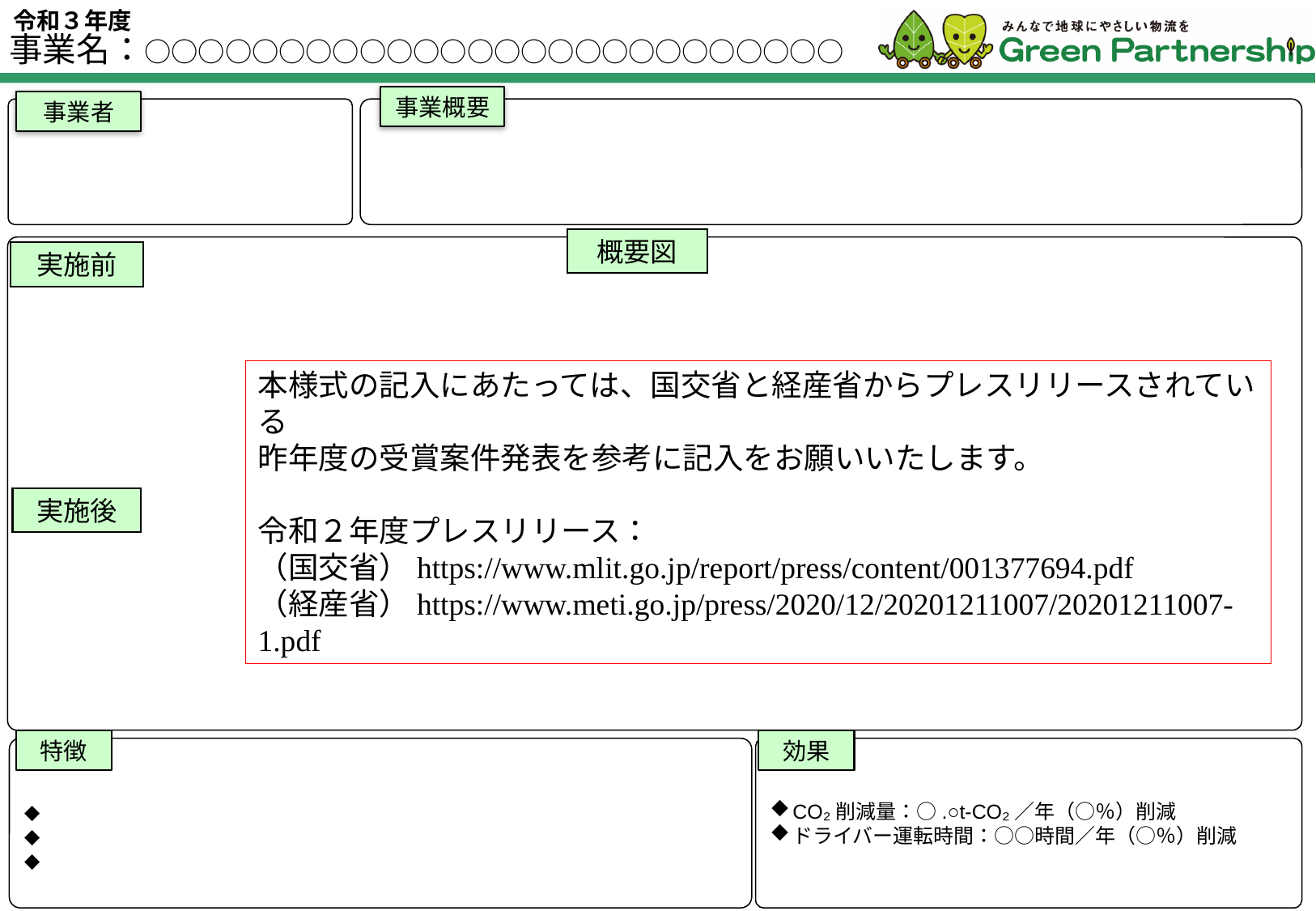

令和３年度
事業名：○○○○○○○○○○○○○○○○○○○○○○○○○○
事業概要
事業者

概要図

実施前
本様式の記入にあたっては、国交省と経産省からプレスリリースされている
昨年度の受賞案件発表を参考に記入をお願いいたします。

令和２年度プレスリリース：
（国交省）https://www.mlit.go.jp/report/press/content/001377694.pdf
（経産省）https://www.meti.go.jp/press/2020/12/20201211007/20201211007-1.pdf
実施後
効果
特徴

◆
◆
◆
CO₂削減量：○.○t-CO₂／年（○％）削減
ドライバー運転時間：○○時間／年（○％）削減